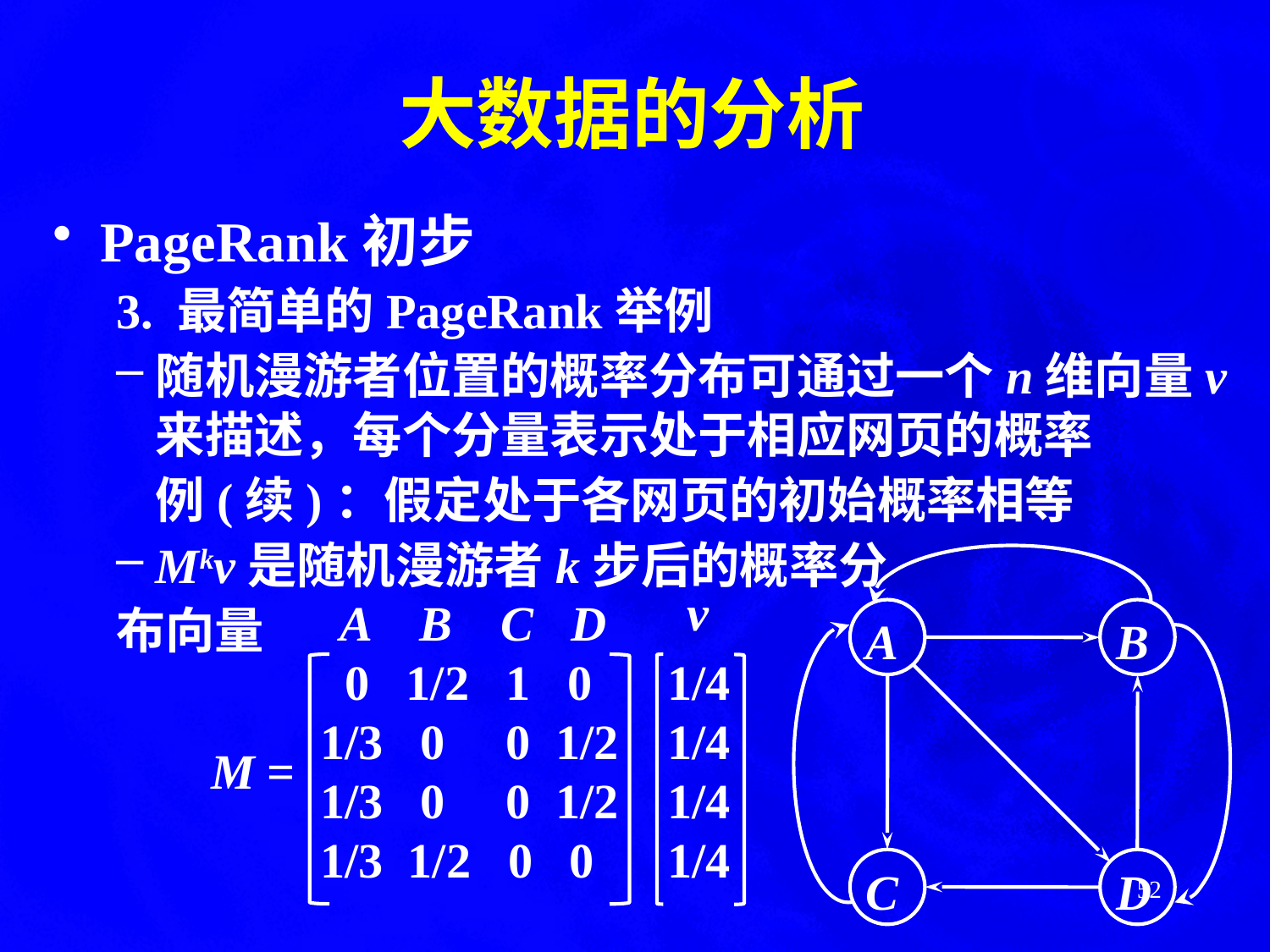

# 大数据的分析
PageRank初步
3. 最简单的PageRank举例
随机漫游者位置的概率分布可通过一个n维向量v来描述，每个分量表示处于相应网页的概率
	例(续)：假定处于各网页的初始概率相等
Mkv是随机漫游者k步后的概率分
布向量

A
B
C
D

v
A    B    C   D
  0   1/2   1   0
1/3   0     0  1/2
1/3   0     0  1/2
1/3  1/2   0   0

M =
1/4
1/4
1/4
1/4

52